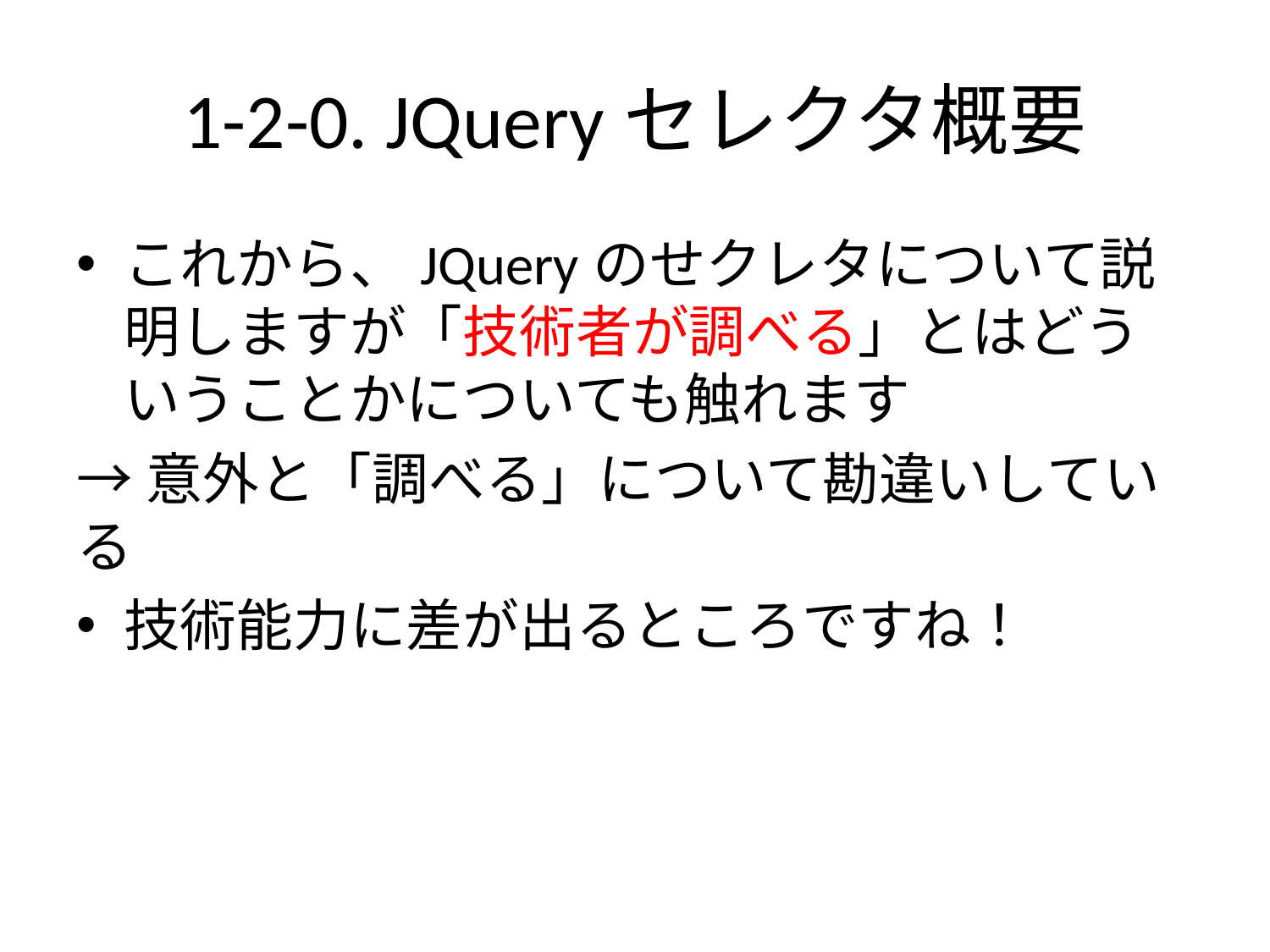

# 1-2-0. JQueryセレクタ概要
これから、JQueryのせクレタについて説明しますが「技術者が調べる」とはどういうことかについても触れます
→意外と「調べる」について勘違いしている
技術能力に差が出るところですね！